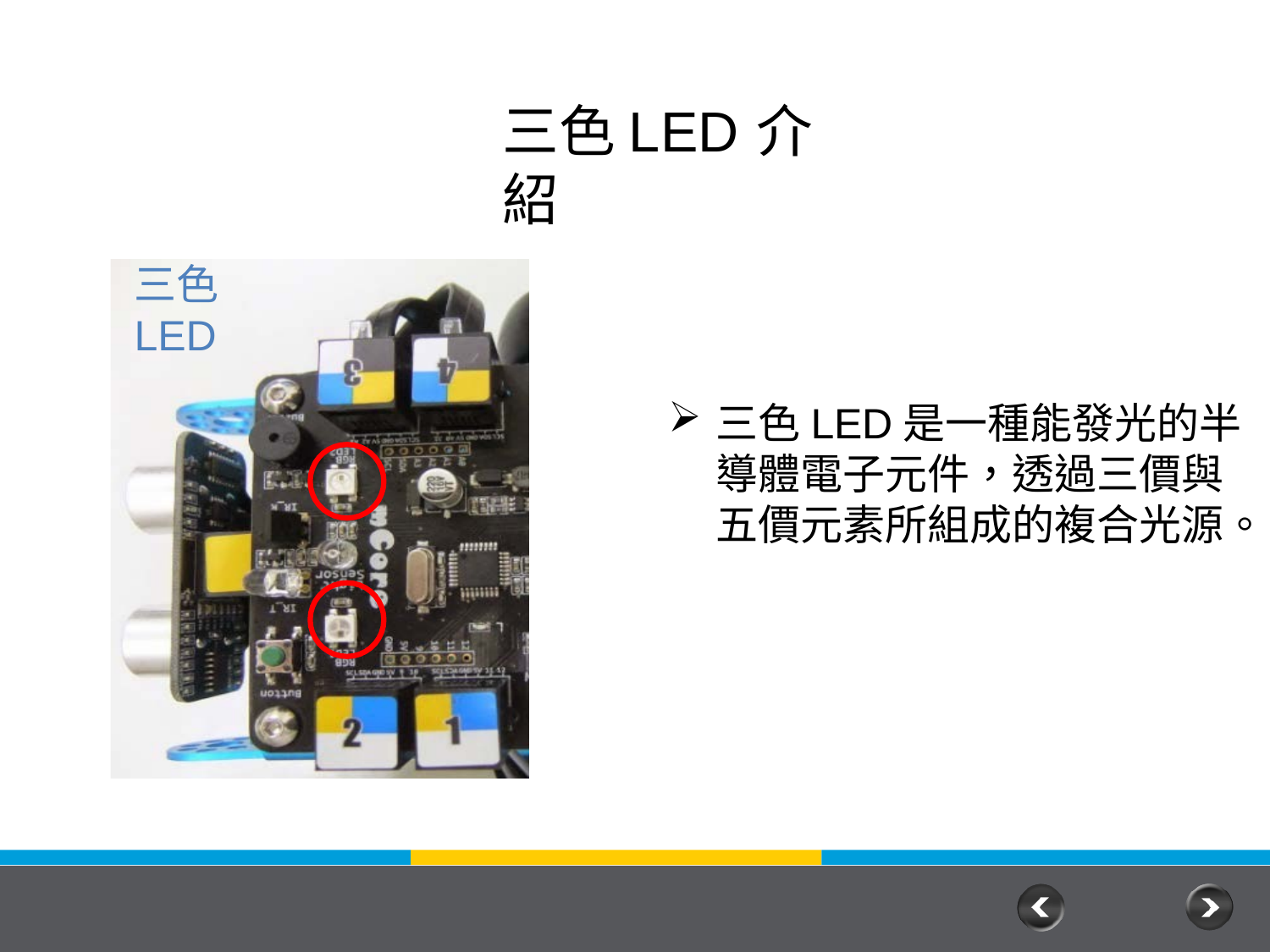

# 三色LED介紹
三色LED

三色LED是一種能發光的半 導體電子元件，透過三價與 五價元素所組成的複合光源。

24